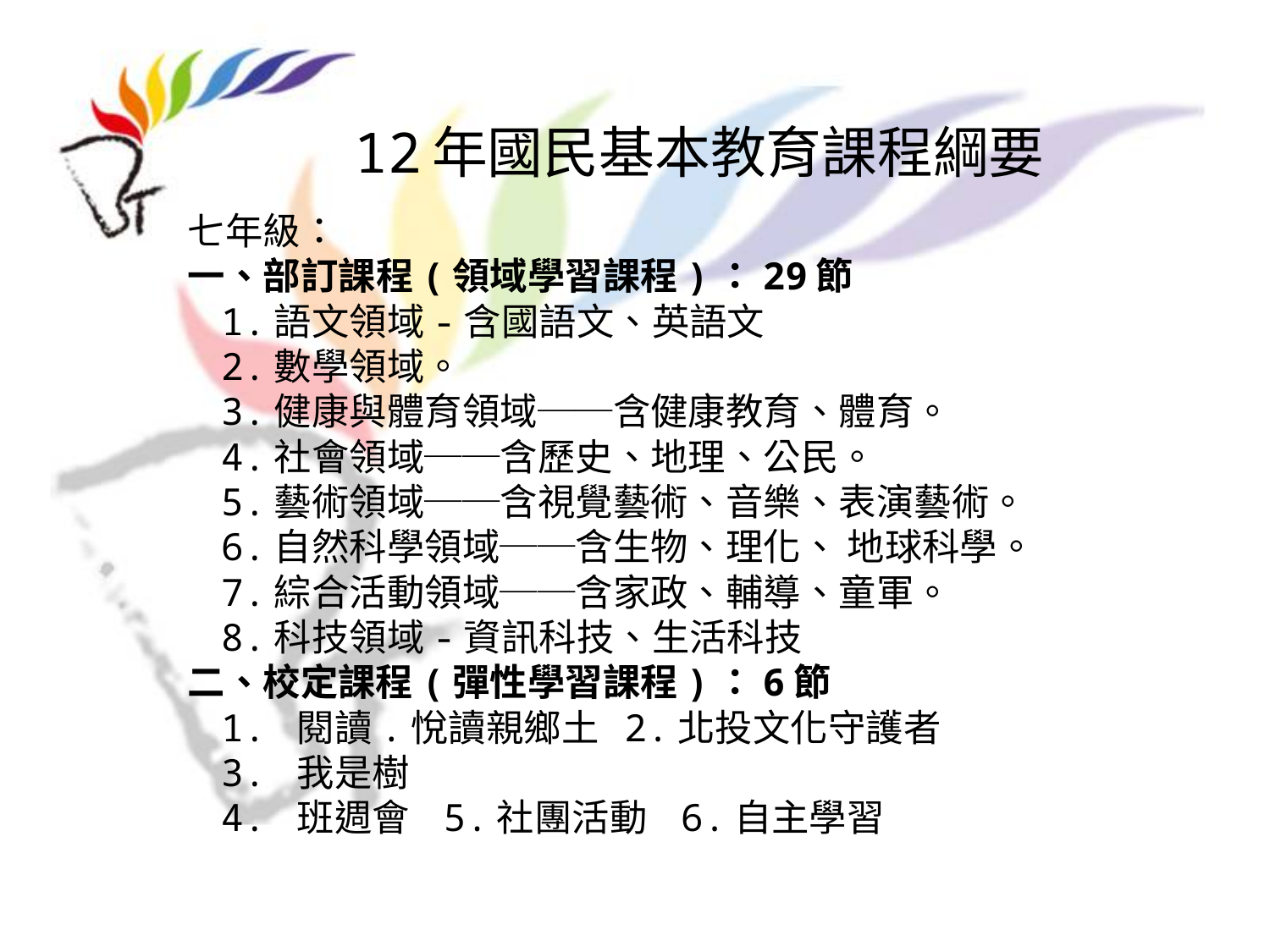

12年國民基本教育課程綱要
# 七年級： 一、部訂課程(領域學習課程)：29節 1.語文領域-含國語文、英語文 2.數學領域。 3.健康與體育領域──含健康教育、體育。 4.社會領域──含歷史、地理、公民。 5.藝術領域──含視覺藝術、音樂、表演藝術。 6.自然科學領域──含生物、理化、 地球科學。 7.綜合活動領域──含家政、輔導、童軍。 8.科技領域-資訊科技、生活科技 二、校定課程(彈性學習課程)：6節 1. 閱讀.悅讀親鄉土  2.北投文化守護者 3. 我是樹 4. 班週會   5.社團活動   6.自主學習